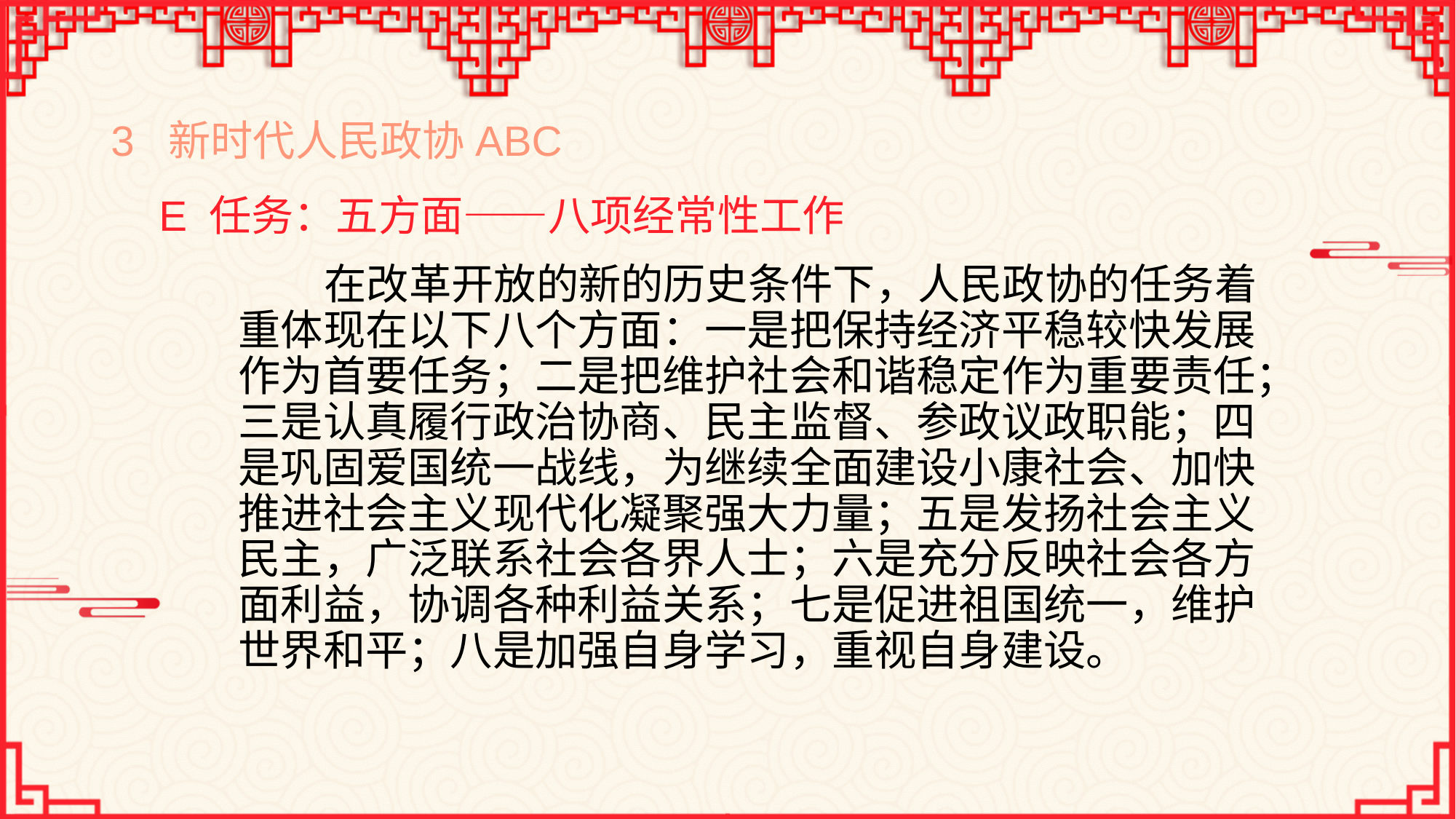

# 3  新时代人民政协ABC
E 任务：五方面——八项经常性工作
在改革开放的新的历史条件下，人民政协的任务着重体现在以下八个方面：一是把保持经济平稳较快发展作为首要任务；二是把维护社会和谐稳定作为重要责任；三是认真履行政治协商、民主监督、参政议政职能；四是巩固爱国统一战线，为继续全面建设小康社会、加快推进社会主义现代化凝聚强大力量；五是发扬社会主义民主，广泛联系社会各界人士；六是充分反映社会各方面利益，协调各种利益关系；七是促进祖国统一，维护世界和平；八是加强自身学习，重视自身建设。